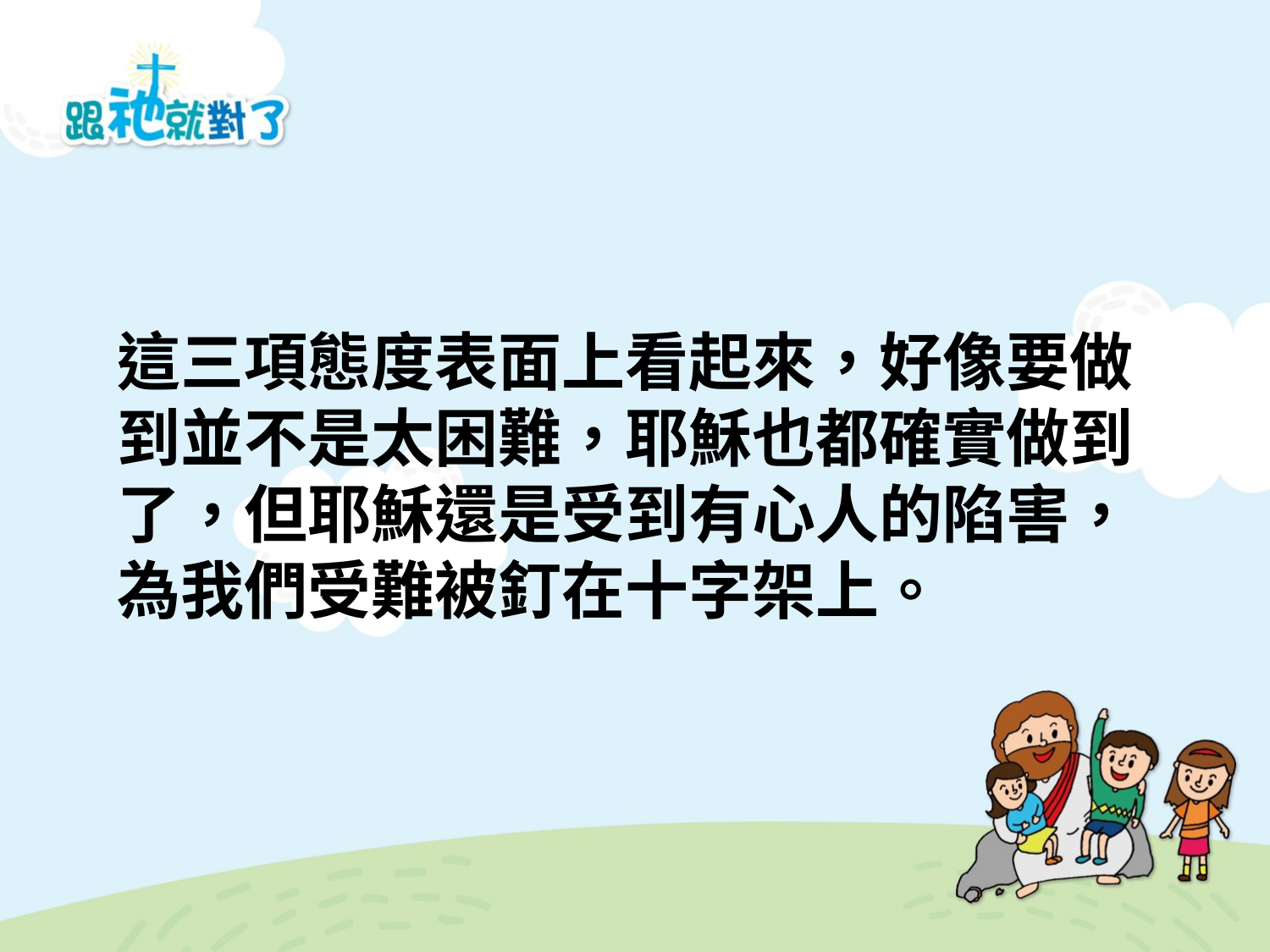

這三項態度表面上看起來，好像要做到並不是太困難，耶穌也都確實做到了，但耶穌還是受到有心人的陷害，為我們受難被釘在十字架上。